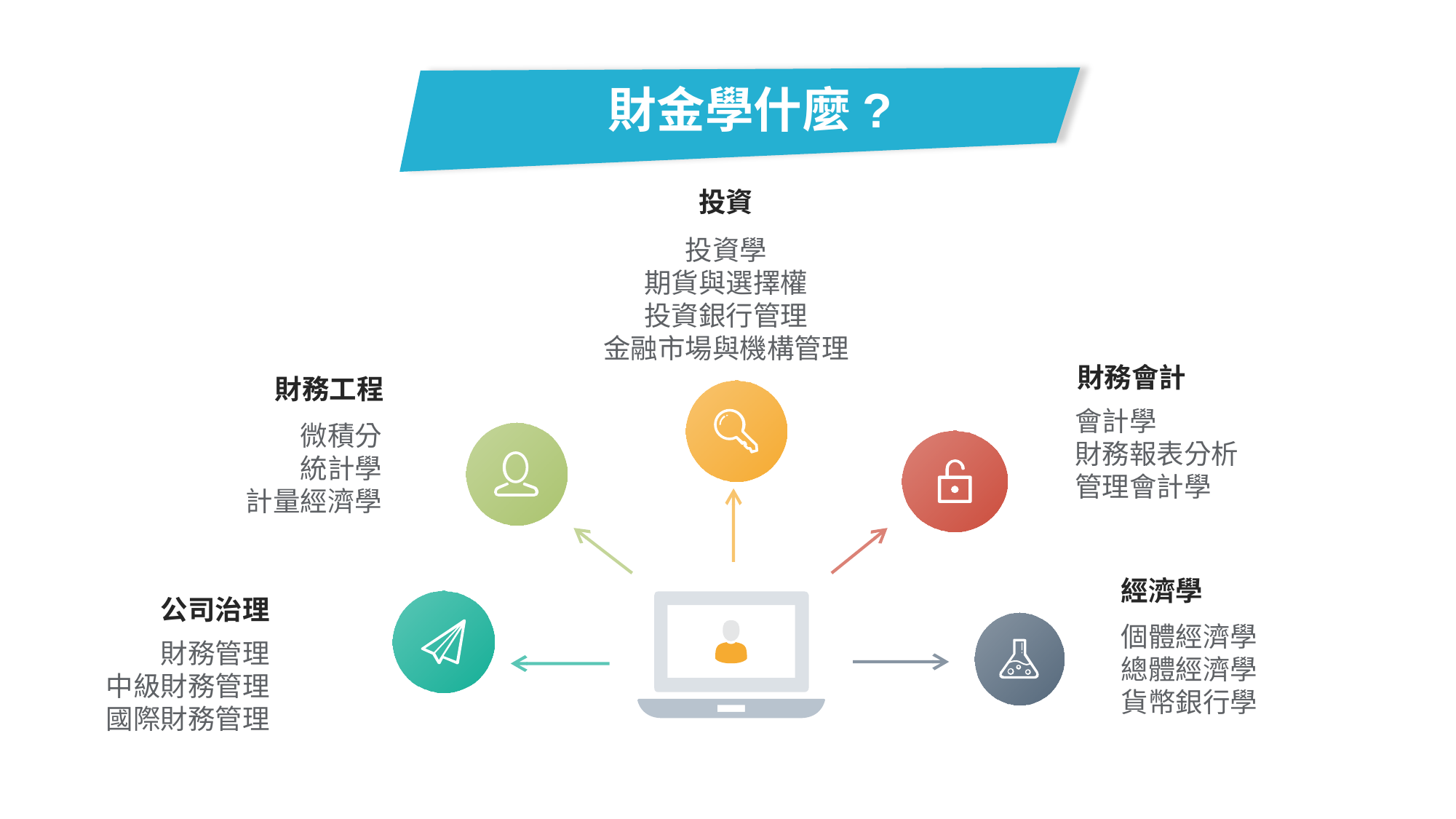

財金學什麼?
投資
投資學
期貨與選擇權
投資銀行管理
金融市場與機構管理
財務會計
會計學
財務報表分析
管理會計學
財務工程
微積分
統計學
計量經濟學

經濟學
個體經濟學
總體經濟學
貨幣銀行學
公司治理
財務管理
中級財務管理
國際財務管理